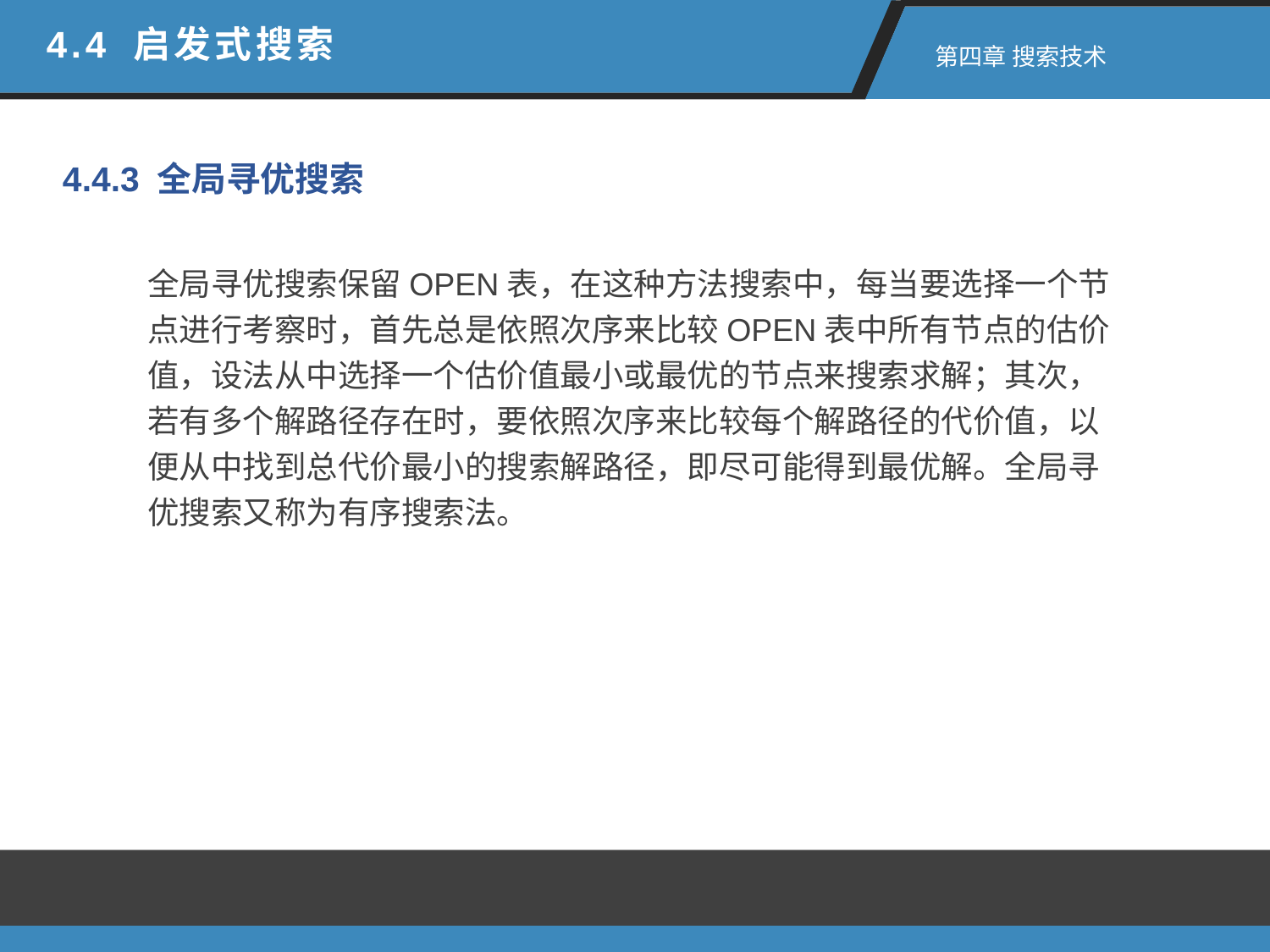

4.4 启发式搜索
  第四章 搜索技术
4.4.3 全局寻优搜索
全局寻优搜索保留OPEN表，在这种方法搜索中，每当要选择一个节点进行考察时，首先总是依照次序来比较OPEN表中所有节点的估价值，设法从中选择一个估价值最小或最优的节点来搜索求解；其次，若有多个解路径存在时，要依照次序来比较每个解路径的代价值，以便从中找到总代价最小的搜索解路径，即尽可能得到最优解。全局寻优搜索又称为有序搜索法。